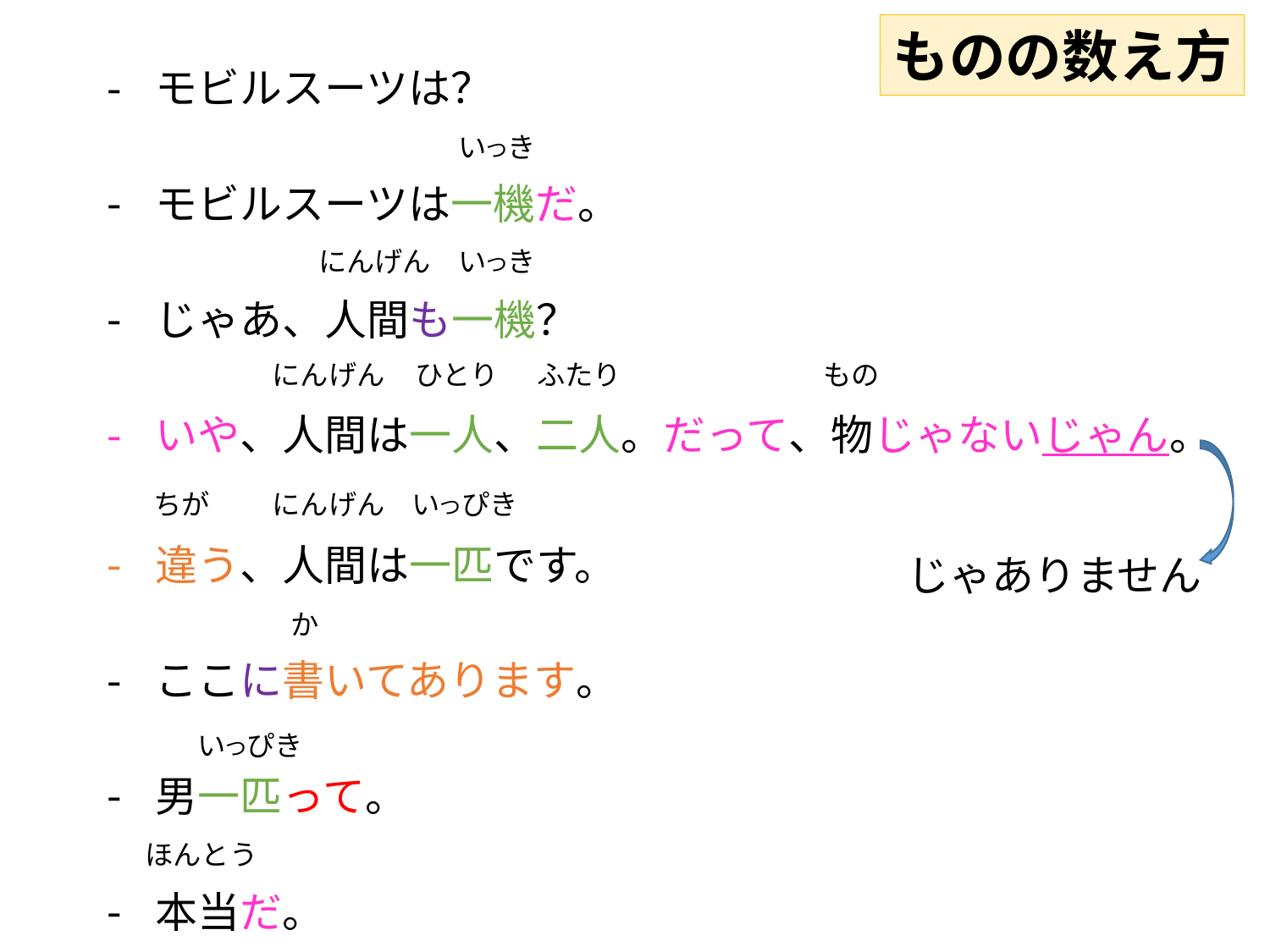

モビルスーツは？
モビルスーツは一機だ。
じゃあ、人間も一機？
いや、人間は一人、二人。だって、物じゃないじゃん。
違う、人間は一匹です。
ここに書いてあります。
男一匹って。
本当だ。
ものの数え方
いつき
にんげん
いつき
にんげん
ひとり      ふたり                                もの

じゃありません
ちが
にんげん
いつぴき
か
いつぴき
ほんとう